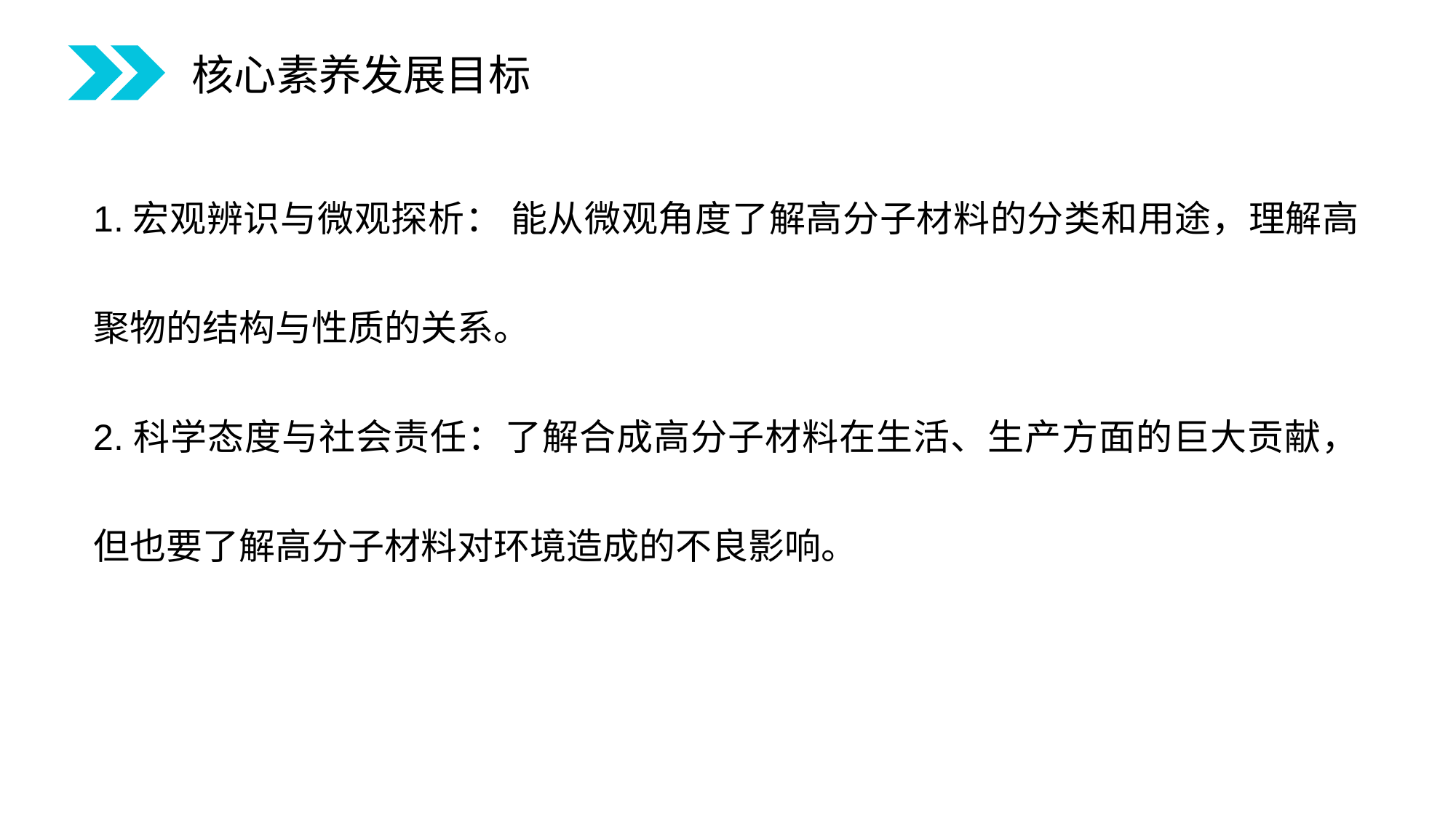

核心素养发展目标
1.宏观辨识与微观探析： 能从微观角度了解高分子材料的分类和用途，理解高聚物的结构与性质的关系。
2.科学态度与社会责任：了解合成高分子材料在生活、生产方面的巨大贡献，但也要了解高分子材料对环境造成的不良影响。